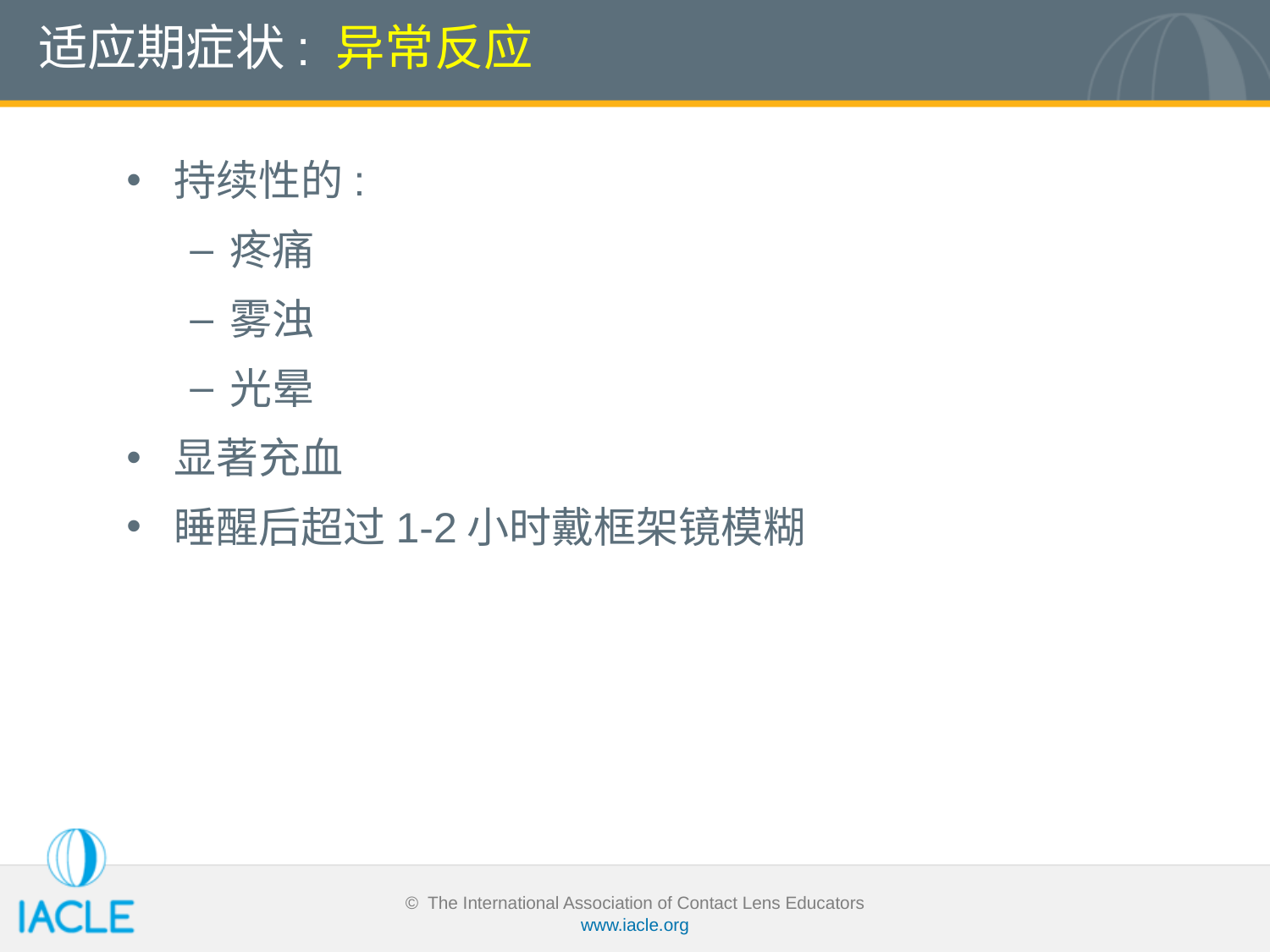

# 适应期症状: 异常反应
持续性的:
疼痛
雾浊
光晕
显著充血
睡醒后超过1-2小时戴框架镜模糊